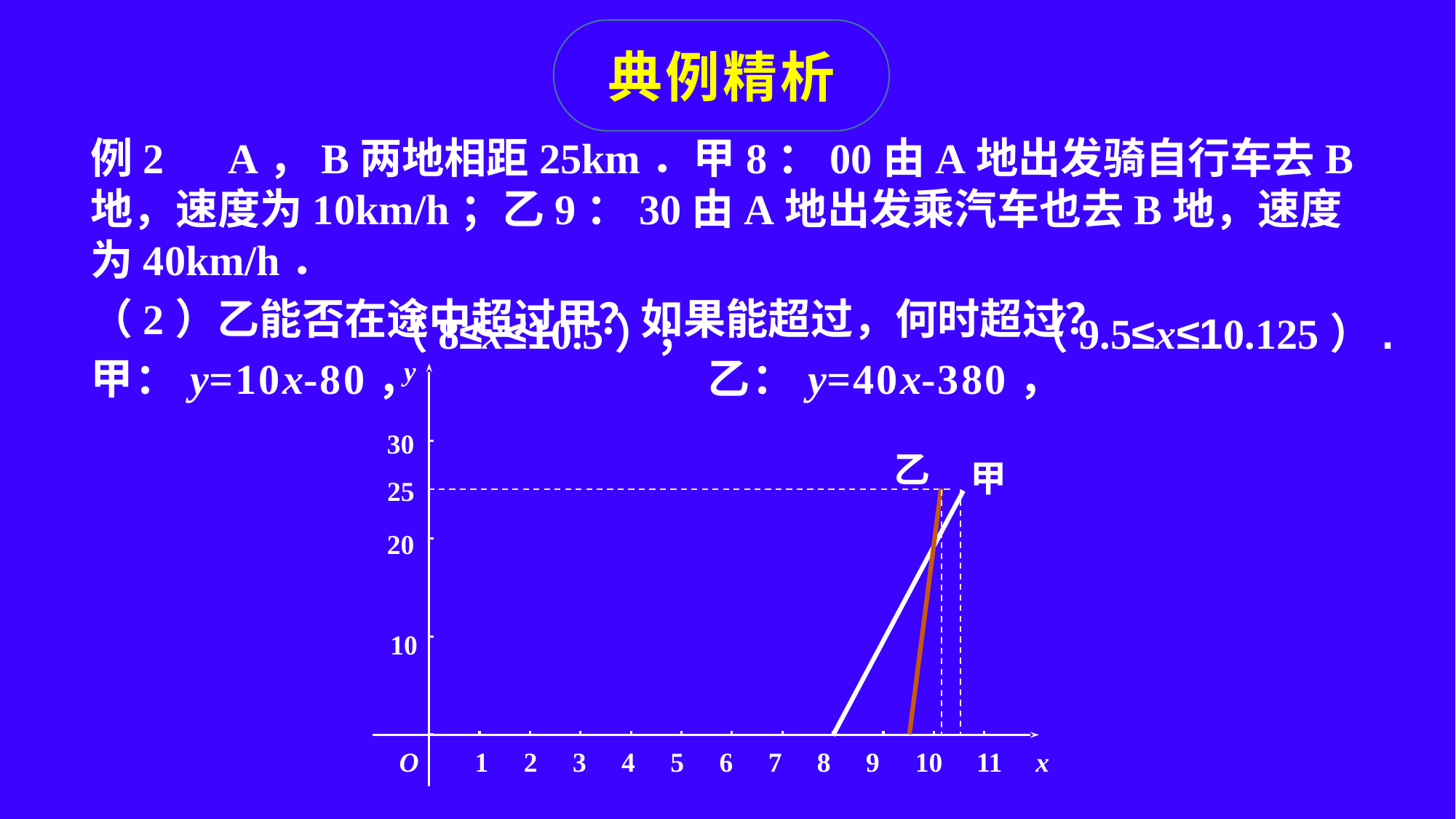

典例精析

例2      A，B两地相距25km．甲8：00由A地出发骑自行车去B地，速度为10km/h；乙9：30由A地出发乘汽车也去B地，速度为40km/h．
（2）乙能否在途中超过甲？如果能超过，何时超过？
甲：y=10x-80，                        乙：y=40x-380，

（8≤x≤10.5）；
（9.5≤x≤10.125）.
y
30
乙
甲
25
20
10
O
1
2
3
4
5
6
7
8
9
10
11
x